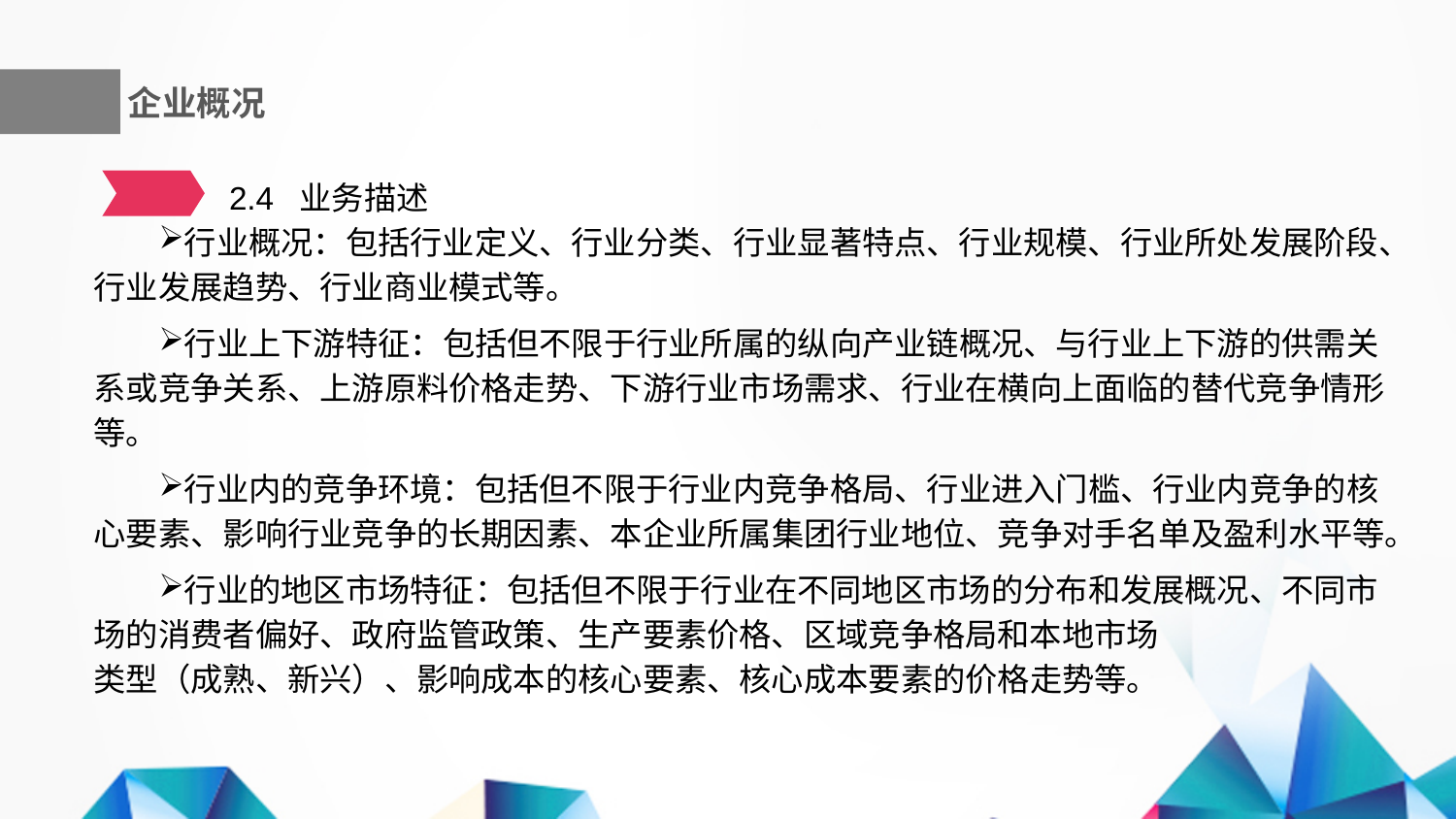

企业概况

2.4  业务描述
行业概况：包括行业定义、行业分类、行业显著特点、行业规模、行业所处发展阶段、行业发展趋势、行业商业模式等。
行业上下游特征：包括但不限于行业所属的纵向产业链概况、与行业上下游的供需关系或竞争关系、上游原料价格走势、下游行业市场需求、行业在横向上面临的替代竞争情形等。
行业内的竞争环境：包括但不限于行业内竞争格局、行业进入门槛、行业内竞争的核心要素、影响行业竞争的长期因素、本企业所属集团行业地位、竞争对手名单及盈利水平等。
行业的地区市场特征：包括但不限于行业在不同地区市场的分布和发展概况、不同市场的消费者偏好、政府监管政策、生产要素价格、区域竞争格局和本地市场
类型（成熟、新兴）、影响成本的核心要素、核心成本要素的价格走势等。